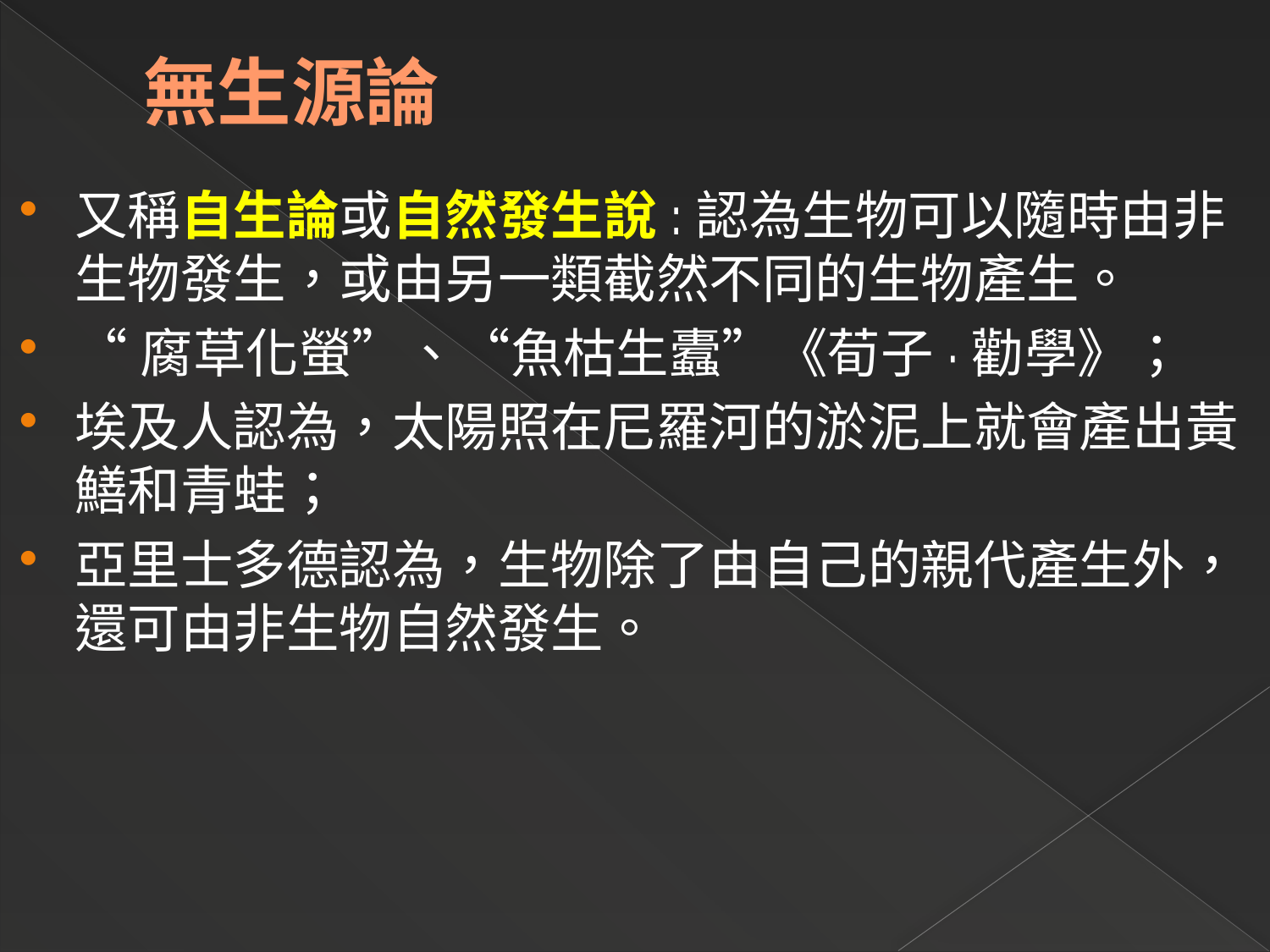

# 無生源論
又稱自生論或自然發生說:認為生物可以隨時由非生物發生，或由另一類截然不同的生物產生。
“腐草化螢”、“魚枯生蠹”《荀子·勸學》；
埃及人認為，太陽照在尼羅河的淤泥上就會產出黃鱔和青蛙；
亞里士多德認為，生物除了由自己的親代產生外，還可由非生物自然發生。